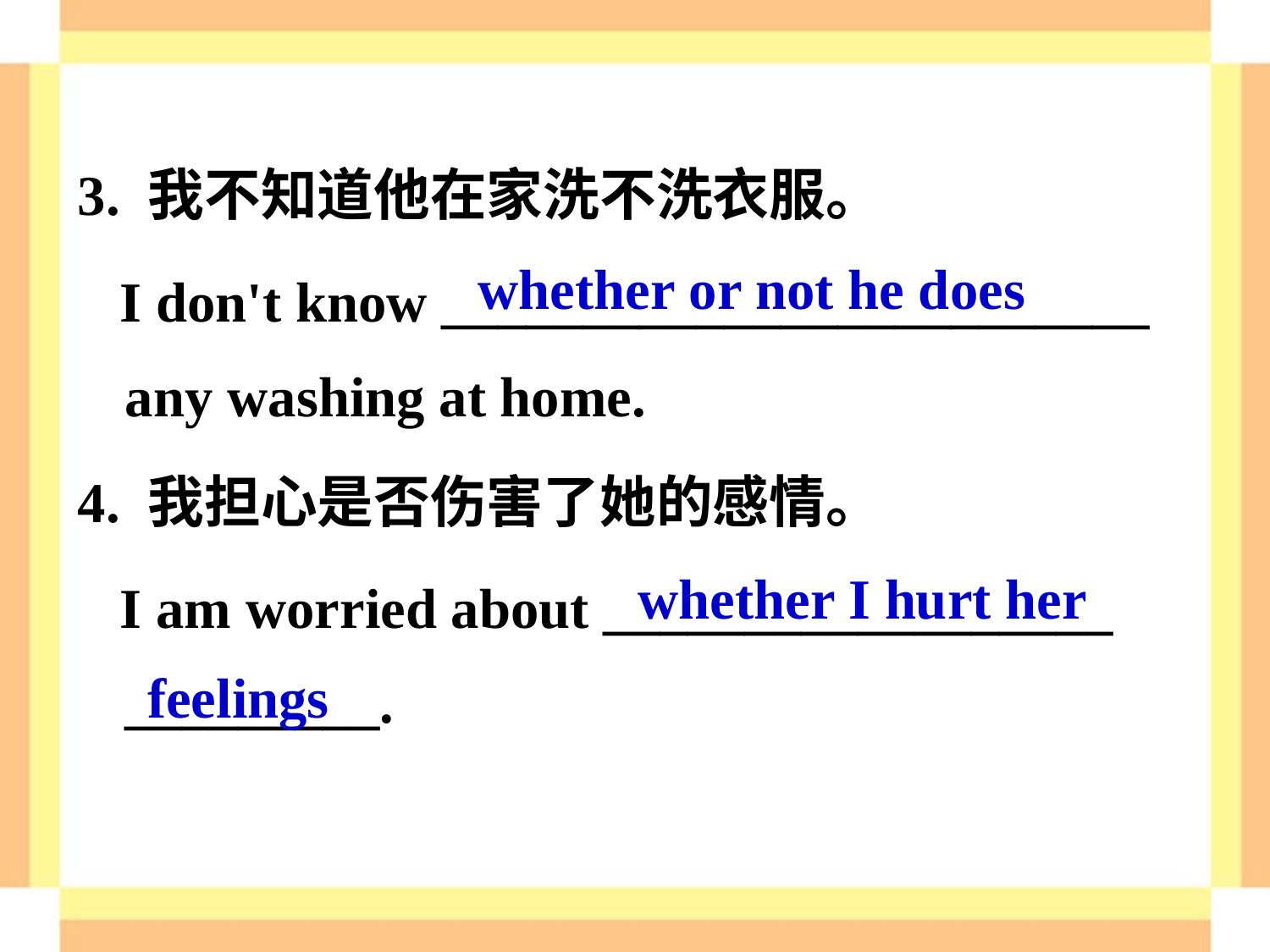

3. 我不知道他在家洗不洗衣服。
   I don't know _________________________ any washing at home.
4. 我担心是否伤害了她的感情。
   I am worried about __________________
_________.
whether or not he does
whether I hurt her
feelings